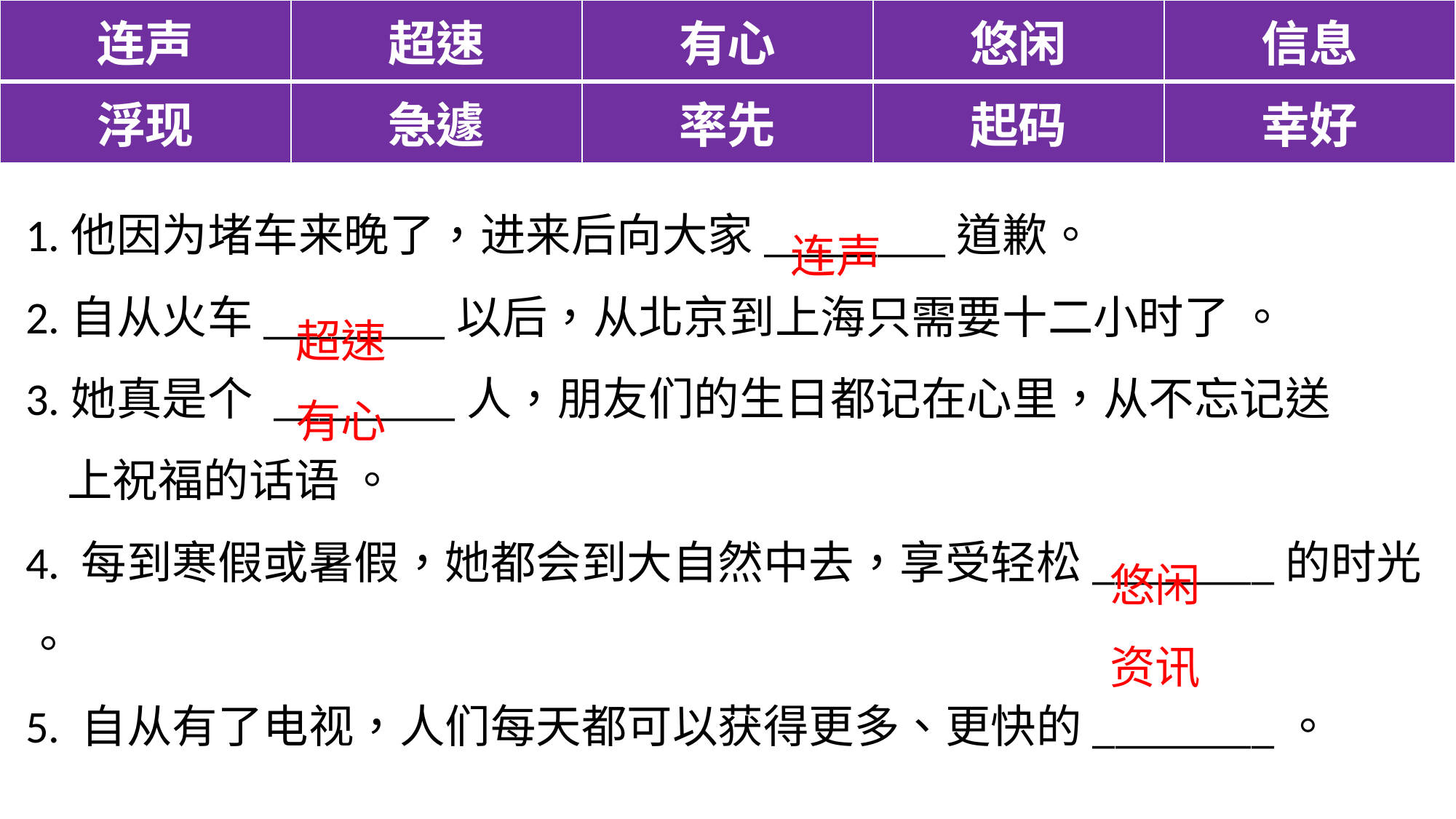

| 连声 | 超速 | 有心 | 悠闲 | 信息 |
| --- | --- | --- | --- | --- |
| 浮现 | 急遽 | 率先 | 起码 | 幸好 |
1.他因为堵车来晚了，进来后向大家________道歉。
2.自从火车________以后，从北京到上海只需要十二小时了 。
3.她真是个 ________人，朋友们的生日都记在心里，从不忘记送
   上祝福的话语 。
4. 每到寒假或暑假，她都会到大自然中去，享受轻松________的时光 。
5. 自从有了电视，人们每天都可以获得更多、更快的________。
连声
超速
有心
悠闲
资讯